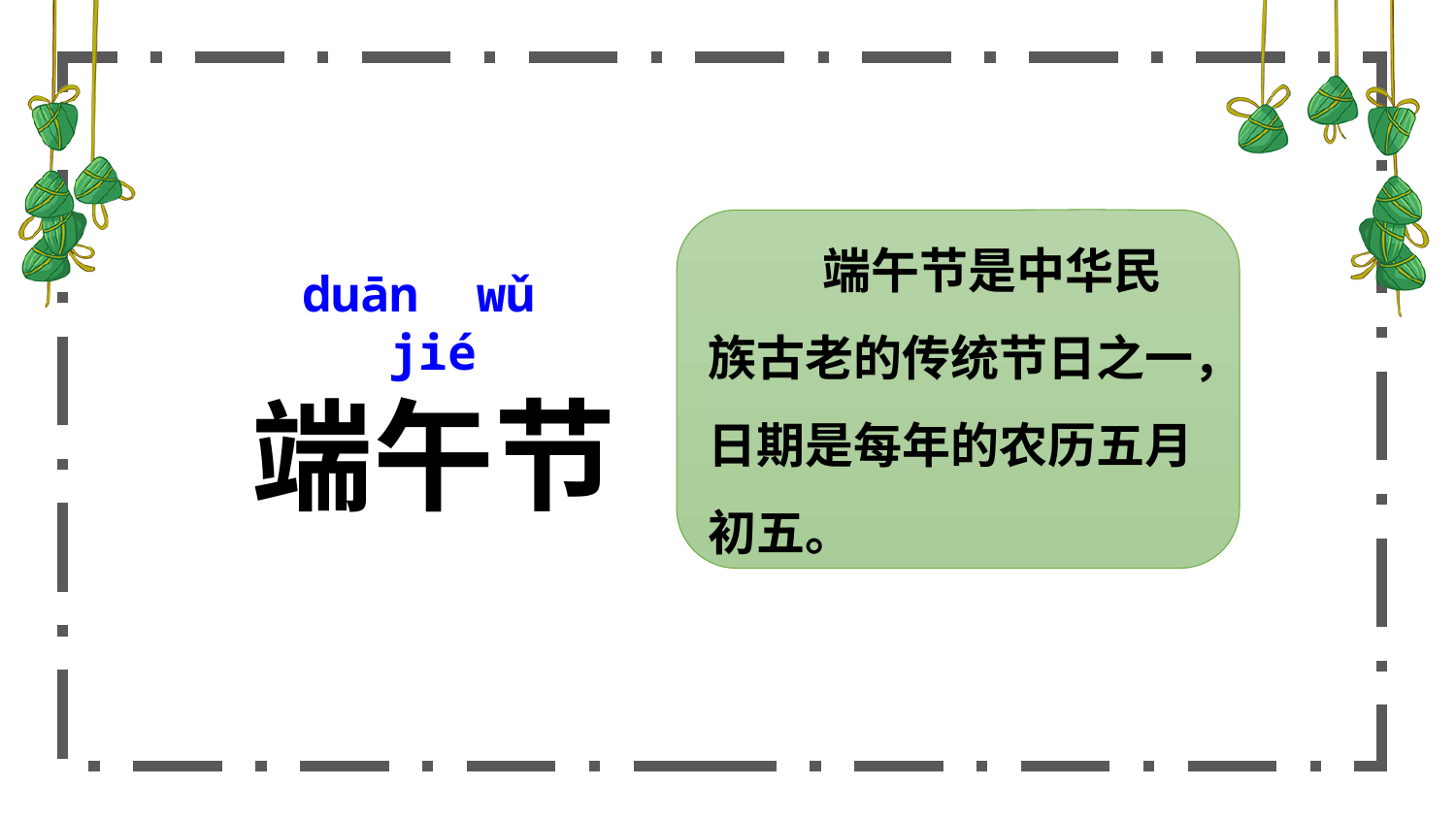

端午节是中华民族古老的传统节日之一，日期是每年的农历五月初五。

duān  wǔ  jié
端午节